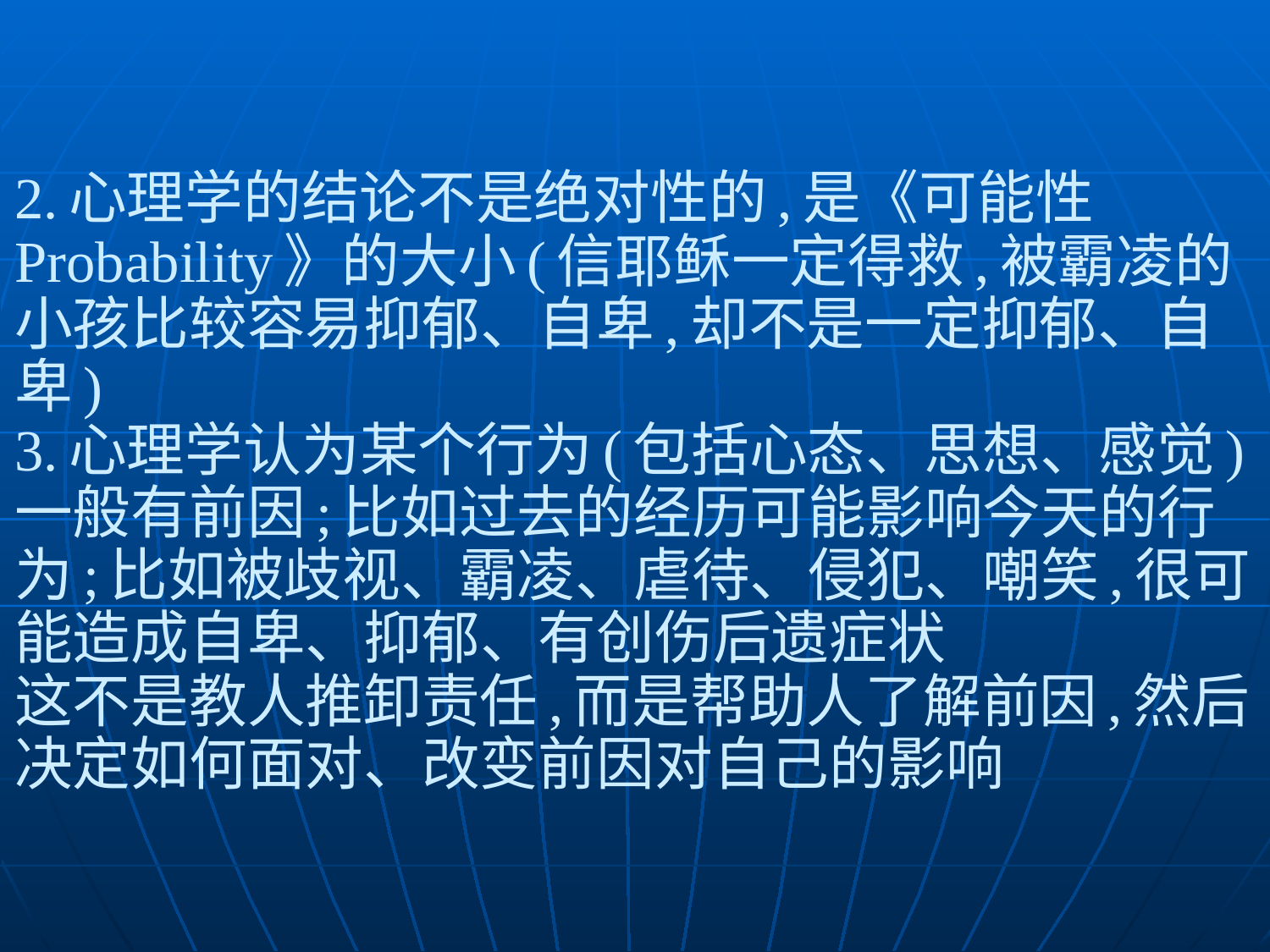

2.心理学的结论不是绝对性的,是《可能性Probability》的大小(信耶稣一定得救,被霸凌的小孩比较容易抑郁、自卑,却不是一定抑郁、自卑)
3.心理学认为某个行为(包括心态、思想、感觉)一般有前因;比如过去的经历可能影响今天的行为;比如被歧视、霸凌、虐待、侵犯、嘲笑,很可能造成自卑、抑郁、有创伤后遗症状
这不是教人推卸责任,而是帮助人了解前因,然后决定如何面对、改变前因对自己的影响